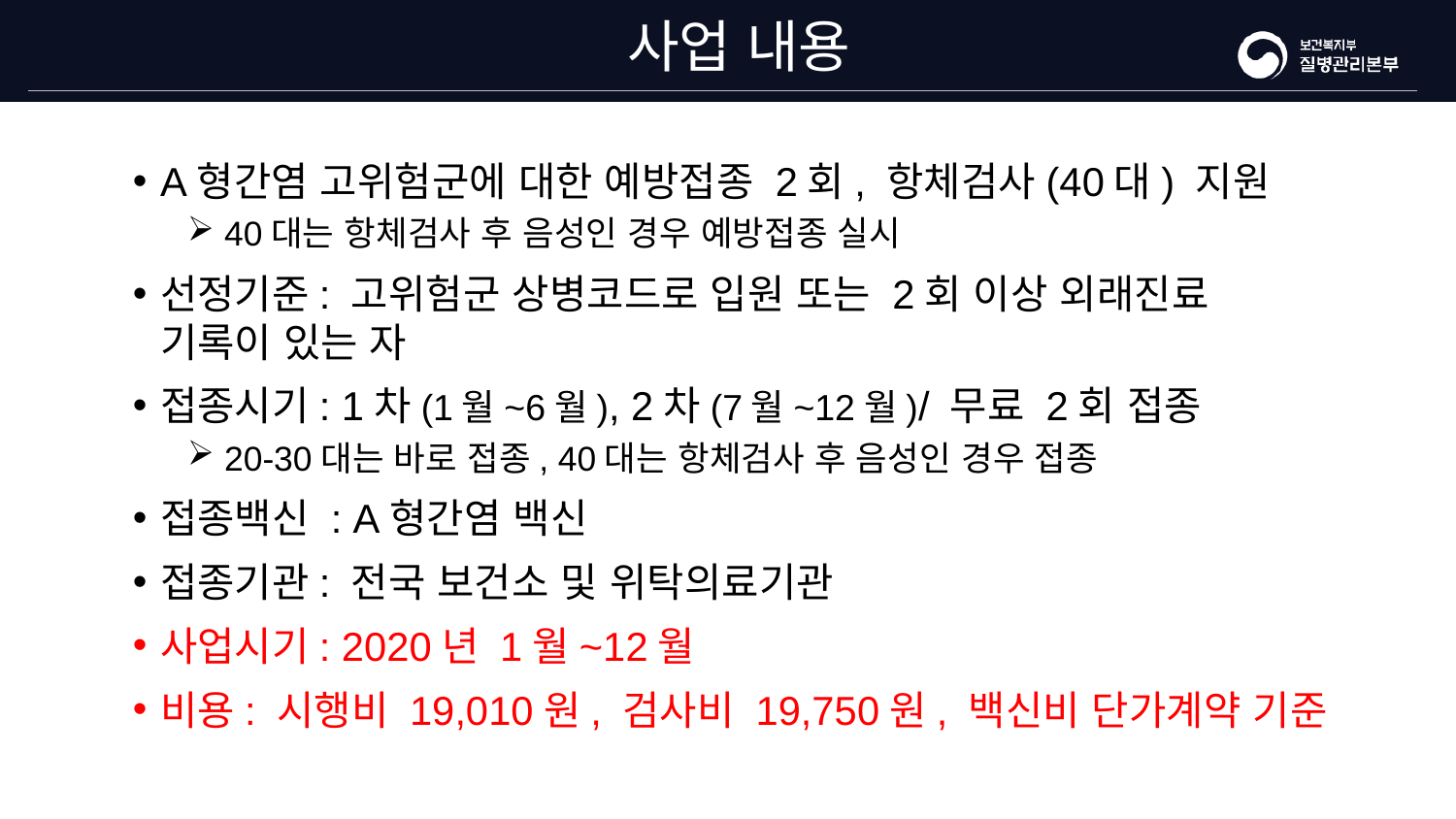

# 사업 내용
A형간염 고위험군에 대한 예방접종 2회, 항체검사(40대) 지원
 40대는 항체검사 후 음성인 경우 예방접종 실시
선정기준: 고위험군 상병코드로 입원 또는 2회 이상 외래진료 기록이 있는 자
접종시기: 1차(1월~6월), 2차(7월~12월)/ 무료 2회 접종
 20-30대는 바로 접종, 40대는 항체검사 후 음성인 경우 접종
접종백신 : A형간염 백신
접종기관: 전국 보건소 및 위탁의료기관
사업시기: 2020년 1월~12월
비용: 시행비 19,010원, 검사비 19,750원, 백신비 단가계약 기준